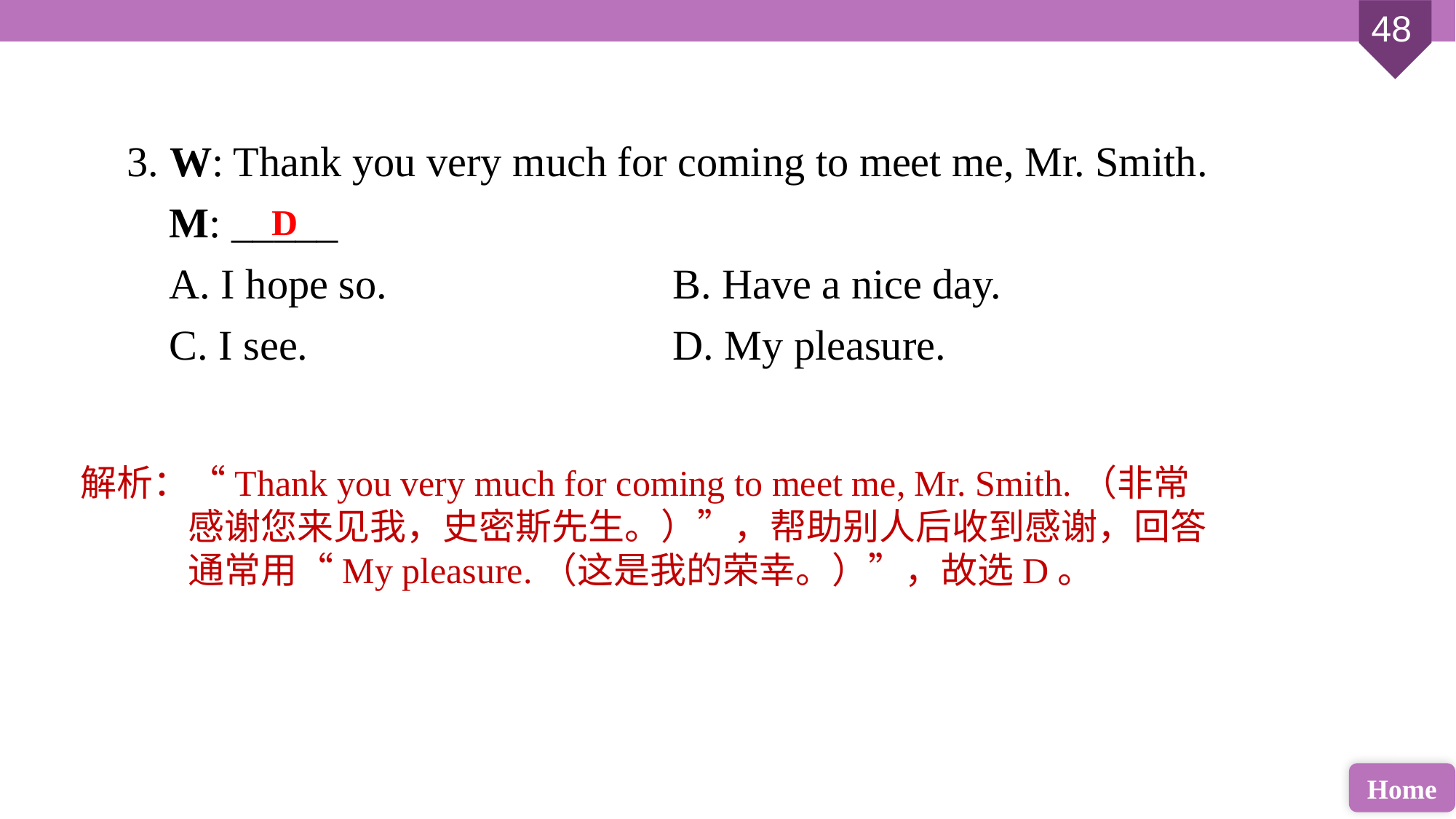

3. W: Thank you very much for coming to meet me, Mr. Smith.
    M: _____
    A. I hope so. 			B. Have a nice day.
    C. I see. 				D. My pleasure.
D
解析：“Thank you very much for coming to meet me, Mr. Smith.（非常感谢您来见我，史密斯先生。）”，帮助别人后收到感谢，回答通常用“My pleasure.（这是我的荣幸。）”，故选D。